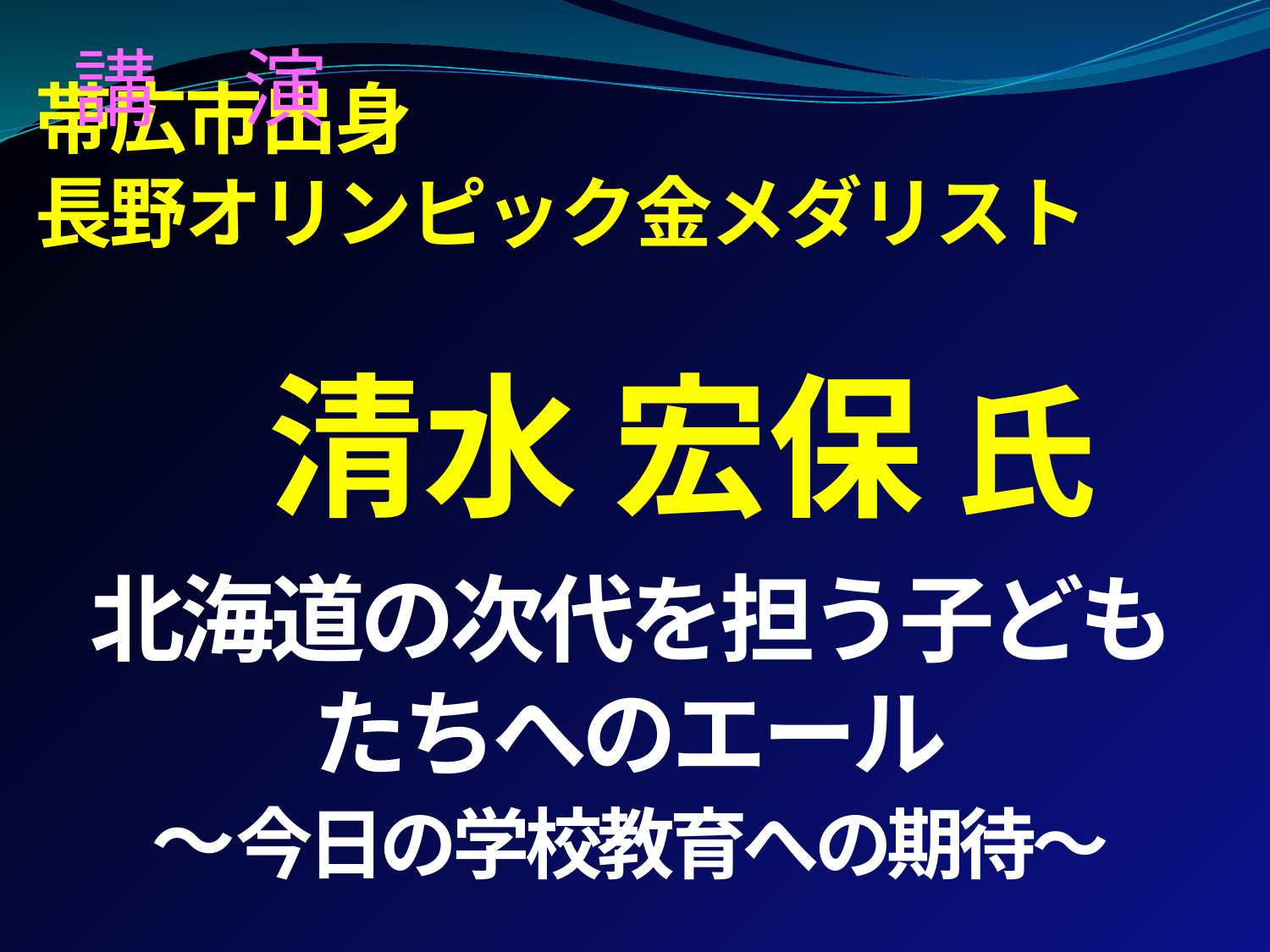

講　演
# 帯広市出身　 長野オリンピック金メダリスト　　 　　　清水 宏保 氏
北海道の次代を担う子どもたちへのエール
～今日の学校教育への期待～